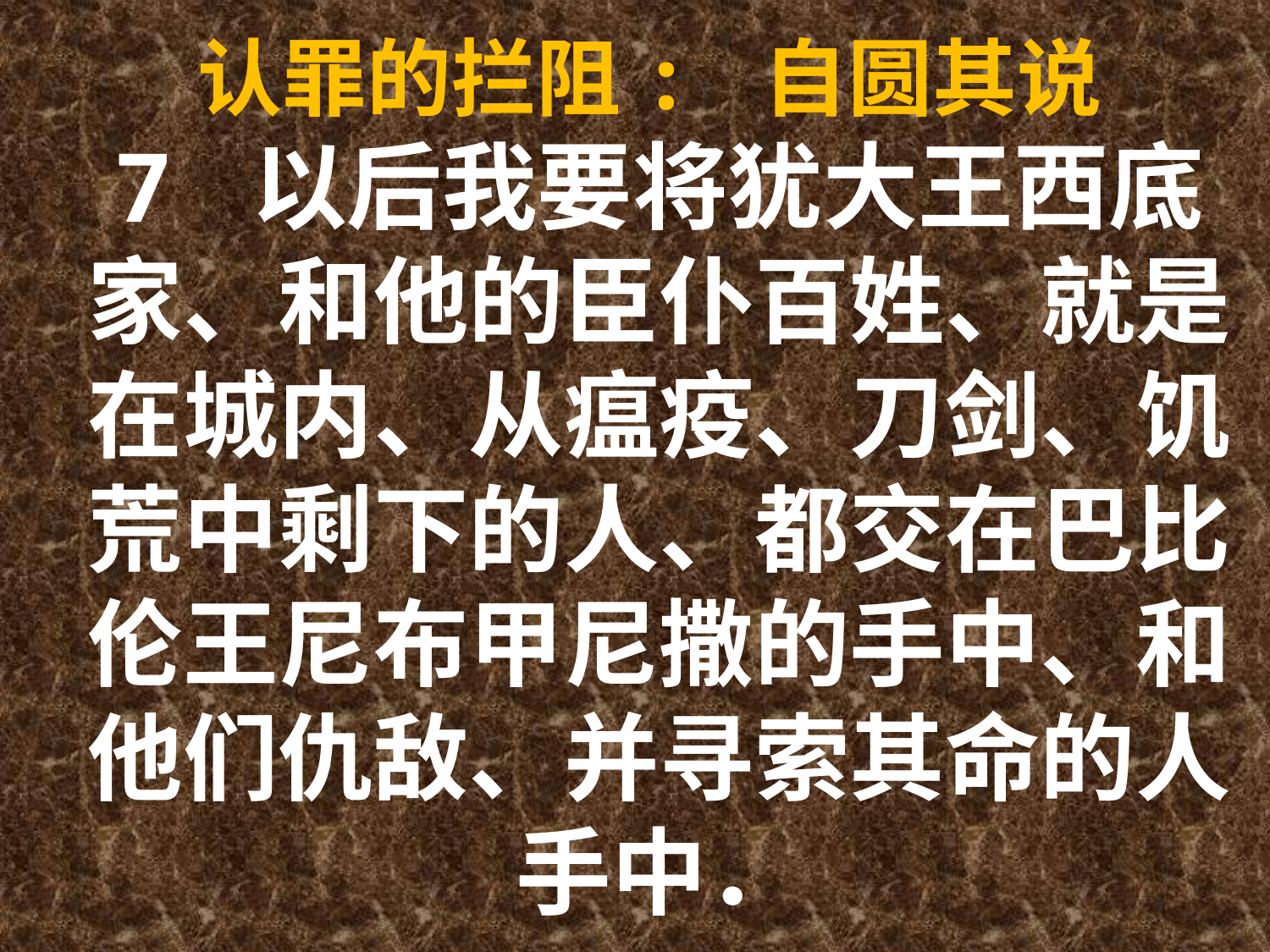

# 认罪的拦阻: 自圆其说 7 以后我要将犹大王西底家、和他的臣仆百姓、就是在城内、从瘟疫、刀剑、饥荒中剩下的人、都交在巴比伦王尼布甲尼撒的手中、和他们仇敌、并寻索其命的人手中．